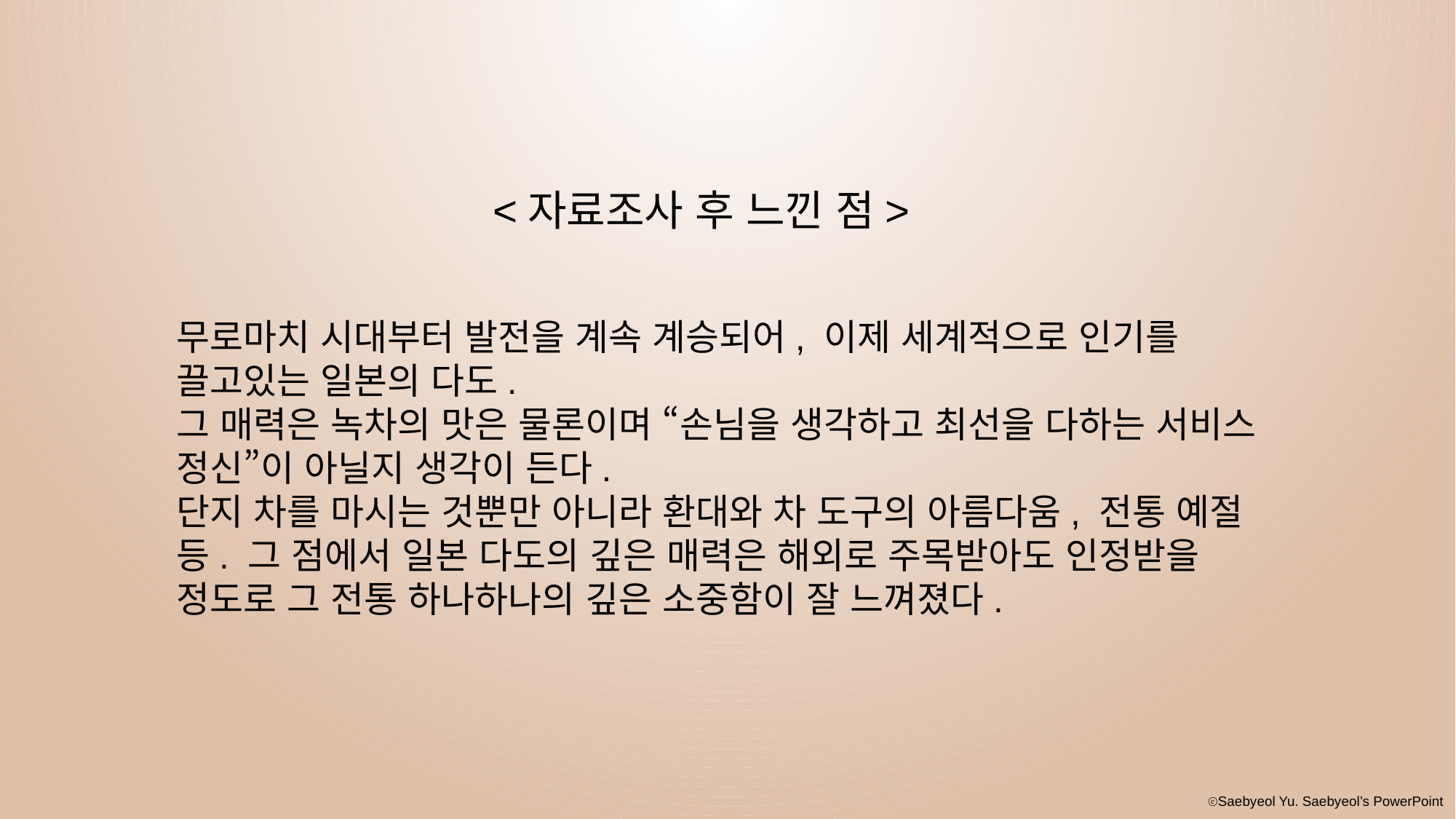

<자료조사 후 느낀 점>

무로마치 시대부터 발전을 계속 계승되어, 이제 세계적으로 인기를 끌고있는 일본의 다도.
그 매력은 녹차의 맛은 물론이며 “손님을 생각하고 최선을 다하는 서비스 정신”이 아닐지 생각이 든다.
단지 차를 마시는 것뿐만 아니라 환대와 차 도구의 아름다움, 전통 예절 등. 그 점에서 일본 다도의 깊은 매력은 해외로 주목받아도 인정받을 정도로 그 전통 하나하나의 깊은 소중함이 잘 느껴졌다.